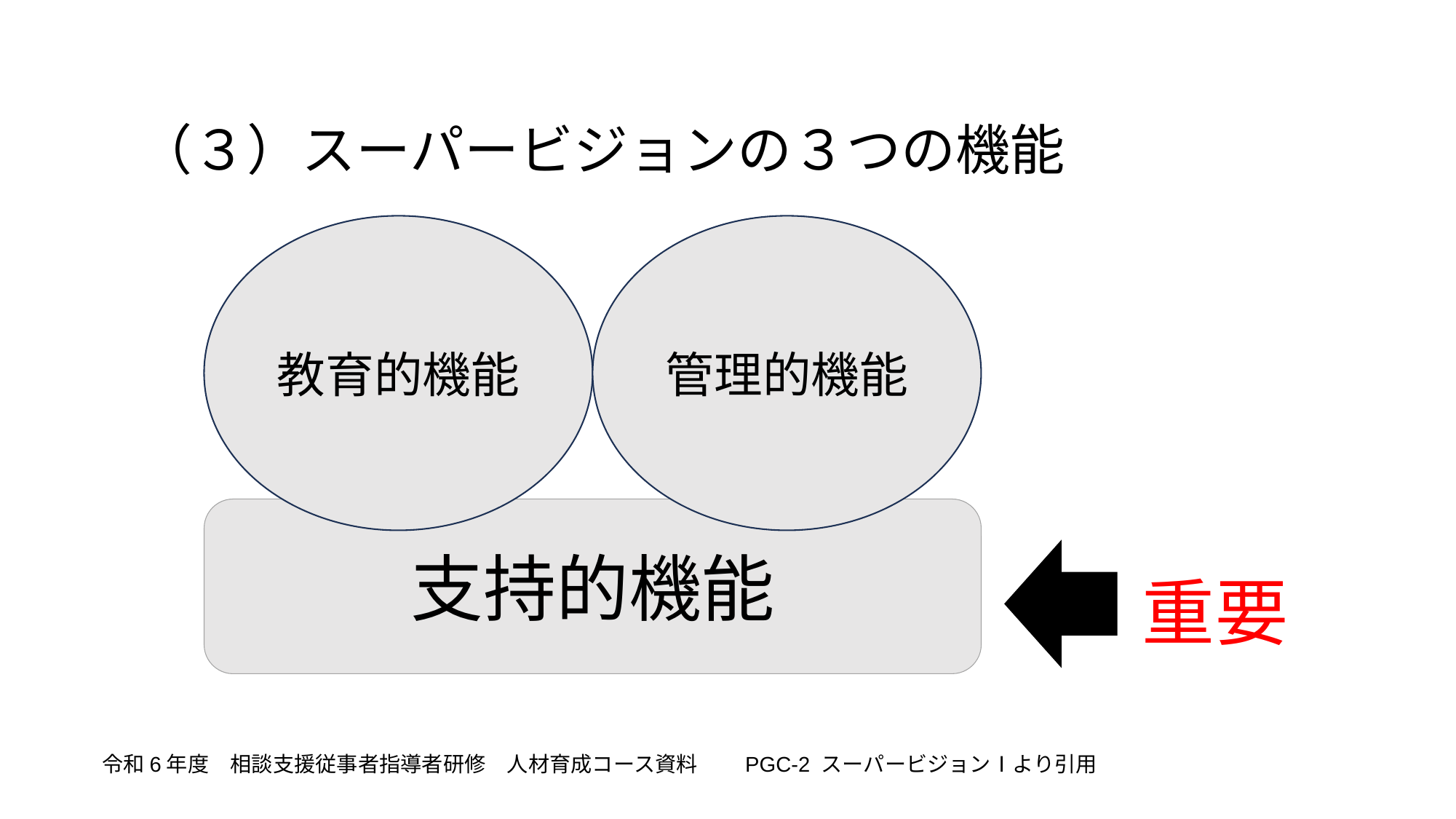

（３）スーパービジョンの３つの機能
教育的機能
管理的機能
支持的機能

重要
令和6年度　相談支援従事者指導者研修　人材育成コース資料　　PGC-2 スーパービジョンⅠより引用